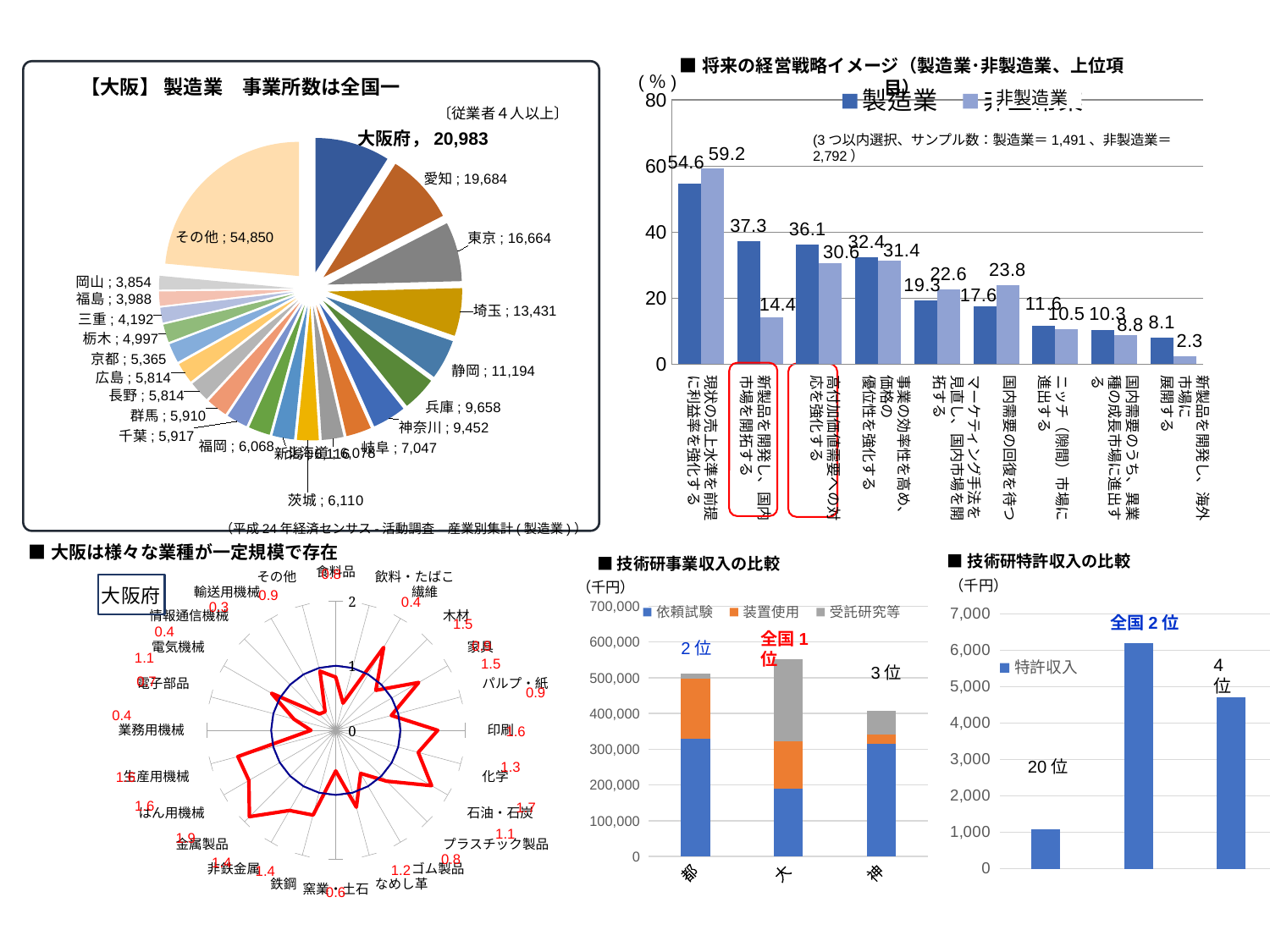

■将来の経営戦略イメージ（製造業･非製造業、上位項目）

【大阪】 製造業　事業所数は全国一

### Chart

| Category |  |
|---|---|
| 大阪府 | 20983.0 |
| 愛知 | 19684.0 |
| 東京 | 16664.0 |
| 埼玉 | 13431.0 |
| 静岡 | 11194.0 |
| 兵庫 | 9658.0 |
| 神奈川 | 9452.0 |
| 岐阜 | 7047.0 |
| 新潟 | 6116.0 |
| 茨城 | 6110.0 |
| 北海道 | 6078.0 |
| 福岡 | 6068.0 |
| 千葉 | 5917.0 |
| 群馬 | 5910.0 |
| 長野 | 5814.0 |
| 広島 | 5814.0 |
| 京都 | 5365.0 |
| 栃木 | 4997.0 |
| 三重 | 4192.0 |
| 福島 | 3988.0 |
| 岡山 | 3854.0 |
| その他 | 54850.0 |
〔従業者４人以上〕
大阪府，20,983
（平成24年経済センサス-活動調査　産業別集計(製造業)）
(％)

### Chart

| Category | 製造業 | 非正常業 |
|---|---|---|
| 現状の売上水準を前提に利益率を強化する | 54.6 | 59.2 |
| 新製品を開発し、国内市場を開拓する | 37.3 | 14.1 |
| 高付加価値需要への対応を強化する | 36.1 | 30.6 |
| 事業の効率性を高め、価格の優位性を強化する | 32.4 | 31.4 |
| マーケティング手法を見直し、国内市場を開拓する | 19.3 | 22.6 |
| 国内需要の回復を待つ | 17.6 | 23.8 |
| ニッチ（隙間）市場に進出する | 11.6 | 10.5 |
| 国内需要のうち、異業種の成長市場に進出する | 10.3 | 8.8 |
| 新製品を開発し、海外市場に展開する | 8.1 | 2.3 |
非製造業
(3つ以内選択、サンプル数：製造業＝1,491、非製造業＝2,792）
新製品を開発し、海外市場に
展開する

国内需要のうち、異業種の成長市場に進出する

ニッチ（隙間）市場に進出する

国内需要の回復を待つ

マーケティング手法を見直し、国内市場を開拓する

事業の効率性を高め、価格の
優位性を強化する

高付加価値需要への対応を強化する

新製品を開発し、国内市場を開拓する

現状の売上水準を前提に利益率を強化する

### Chart: 大阪府

| Category | 大阪府 |  |
|---|---|---|
| 食料品 | 0.8237517574012977 | 1.0 |
| 飲料・たばこ | 0.43612894720126905 | 1.0 |
| 繊維 | 1.4826662196483658 | 1.0 |
| 木材 | 0.877862316694607 | 1.0 |
| 家具 | 1.481478893076402 | 1.0 |
| パルプ・紙 | 0.8908395018581863 | 1.0 |
| 印刷 | 1.5770444411259235 | 1.0 |
| 化学 | 1.3217515051334612 | 1.0 |
| 石油・石炭 | 1.711972517116533 | 1.0 |
| プラスチック製品 | 1.1133426535963475 | 1.0 |
| ゴム製品 | 0.769729704199655 | 1.0 |
| なめし革 | 1.2324186614779804 | 1.0 |
| 窯業・土石 | 0.6284779050089382 | 1.0 |
| 鉄鋼 | 1.3580022649584027 | 1.0 |
| 非鉄金属 | 1.432468550984719 | 1.0 |
| 金属製品 | 1.890086537020687 | 1.0 |
| はん用機械 | 1.5526083045839616 | 1.0 |
| 生産用機械 | 1.5686933802785803 | 1.0 |
| 業務用機械 | 0.3842868456973181 | 1.0 |
| 電子部品 | 0.6708408770747614 | 1.0 |
| 電気機械 | 1.148907653031625 | 1.0 |
| 情報通信機械 | 0.3586800746636114 | 1.0 |
| 輸送用機械 | 0.33184774058465066 | 1.0 |
| その他 | 0.9487117904946489 | 1.0 |
■大阪は様々な業種が一定規模で存在
■技術研事業収入の比較
■技術研特許収入の比較
（千円）
（千円）

### Chart

| Category | 特許収入 |
|---|---|
| 都立産技研 | 1083.0 |
| 大阪技術研 | 6190.0 |
| 神奈川産技総研 | 4705.0 |

### Chart

| Category | 依頼試験 | 装置使用 | 受託研究等 |
|---|---|---|---|
| 都立産技研 | 328936.0 | 168050.0 | 14185.0 |
| 大阪技術研 | 188805.0 | 133285.0 | 230349.0 |
| 神奈川産技総研 | 316457.0 | 24415.0 | 66136.0 |
全国2位
全国1位
2位
4位
3位
20位